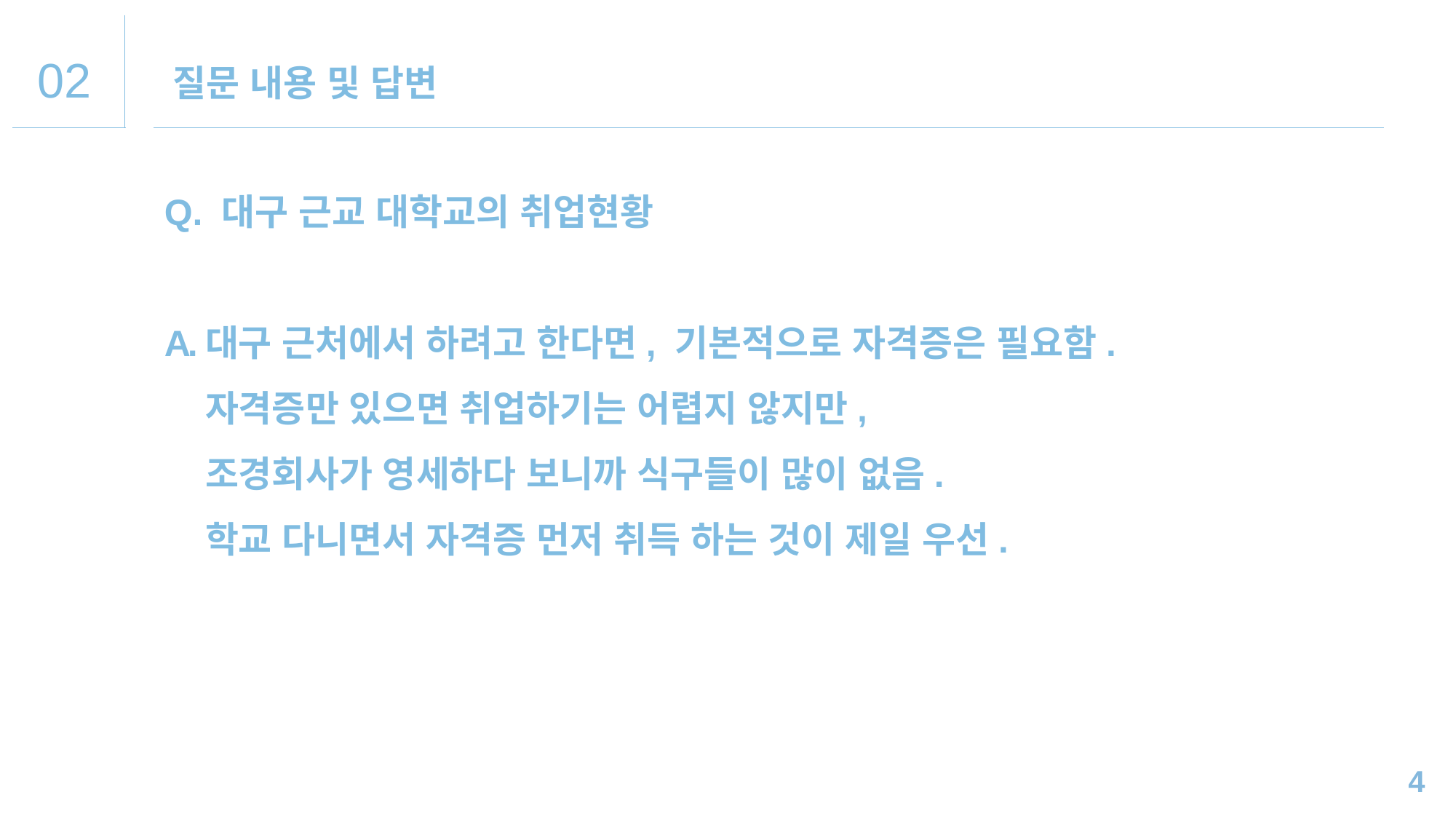

02
질문 내용 및 답변
Q. 대구 근교 대학교의 취업현황

대구 근처에서 하려고 한다면, 기본적으로 자격증은 필요함.
자격증만 있으면 취업하기는 어렵지 않지만,
조경회사가 영세하다 보니까 식구들이 많이 없음.
학교 다니면서 자격증 먼저 취득 하는 것이 제일 우선.
4